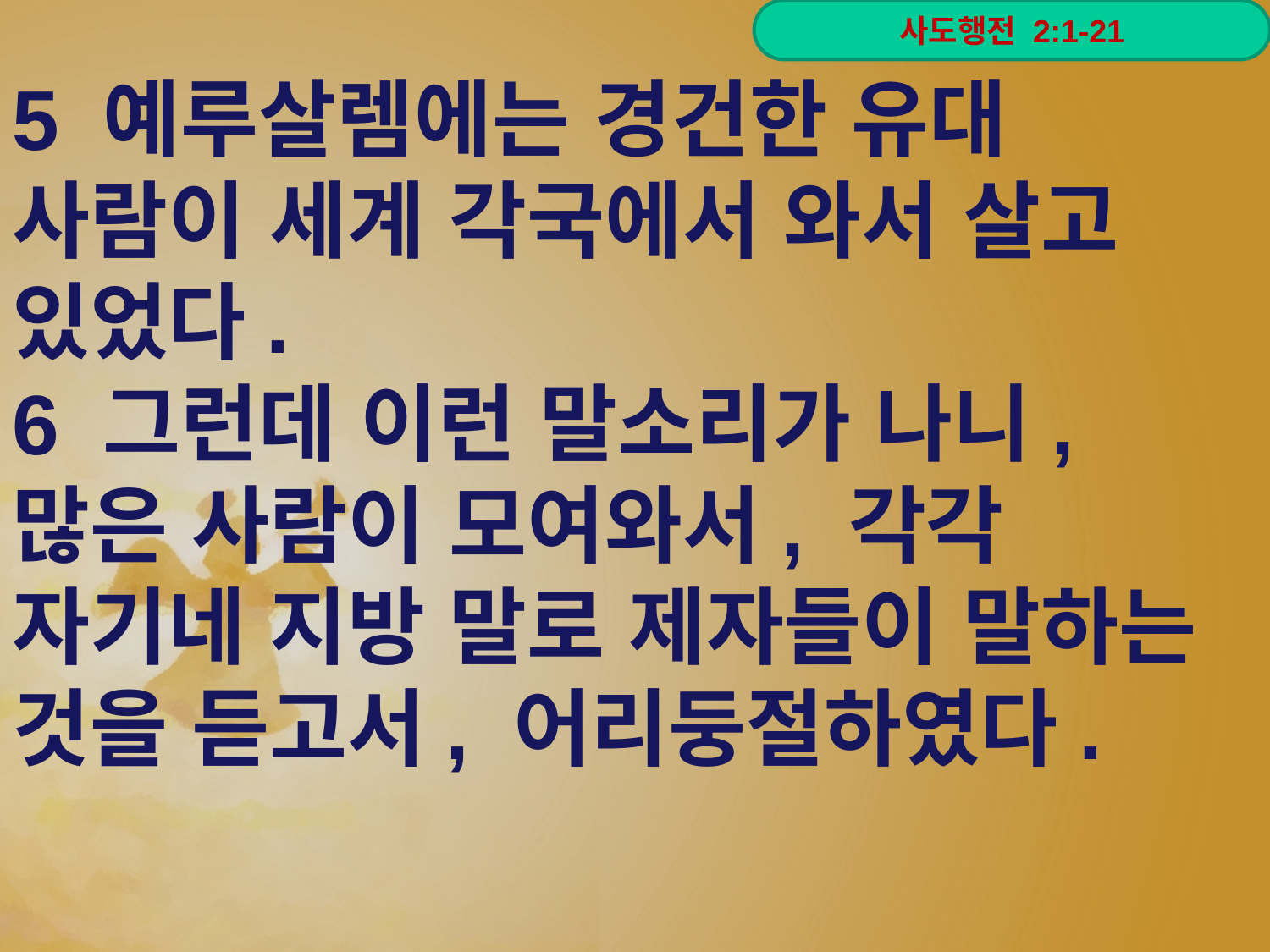

5 예루살렘에는 경건한 유대 사람이 세계 각국에서 와서 살고 있었다.
6 그런데 이런 말소리가 나니, 많은 사람이 모여와서, 각각 자기네 지방 말로 제자들이 말하는 것을 듣고서, 어리둥절하였다.

사도행전 2:1-21